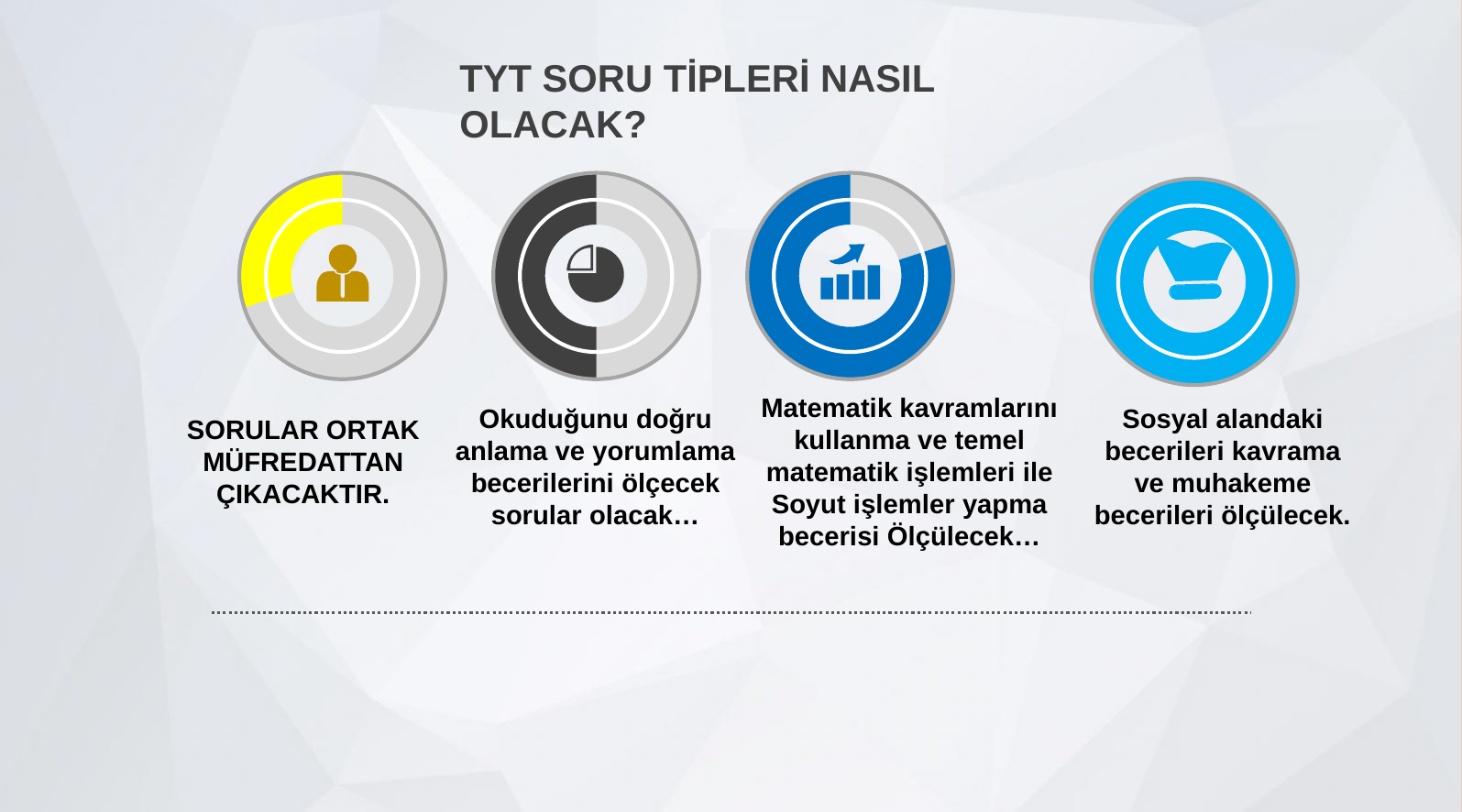

TYT SORU TİPLERİ NASIL OLACAK?

### Chart

| Category | 列1 |
|---|---|
| 第一季度 | 70.0 |
| 第二季度 | 30.0 |

### Chart

| Category | 列1 |
|---|---|
| 第一季度 | 50.0 |
| 第二季度 | 50.0 |

### Chart

| Category | 列1 |
|---|---|
| 第一季度 | 20.0 |
| 第二季度 | 80.0 |

### Chart

| Category | 列1 |
|---|---|
| 第一季度 | 0.0 |
| 第二季度 | 100.0 |

Matematik kavramlarını kullanma ve temel matematik işlemleri ile Soyut işlemler yapma becerisi Ölçülecek…

Sosyal alandaki becerileri kavrama ve muhakeme becerileri ölçülecek.

Okuduğunu doğru anlama ve yorumlama becerilerini ölçecek sorular olacak…

SORULAR ORTAK MÜFREDATTAN ÇIKACAKTIR.

延迟符